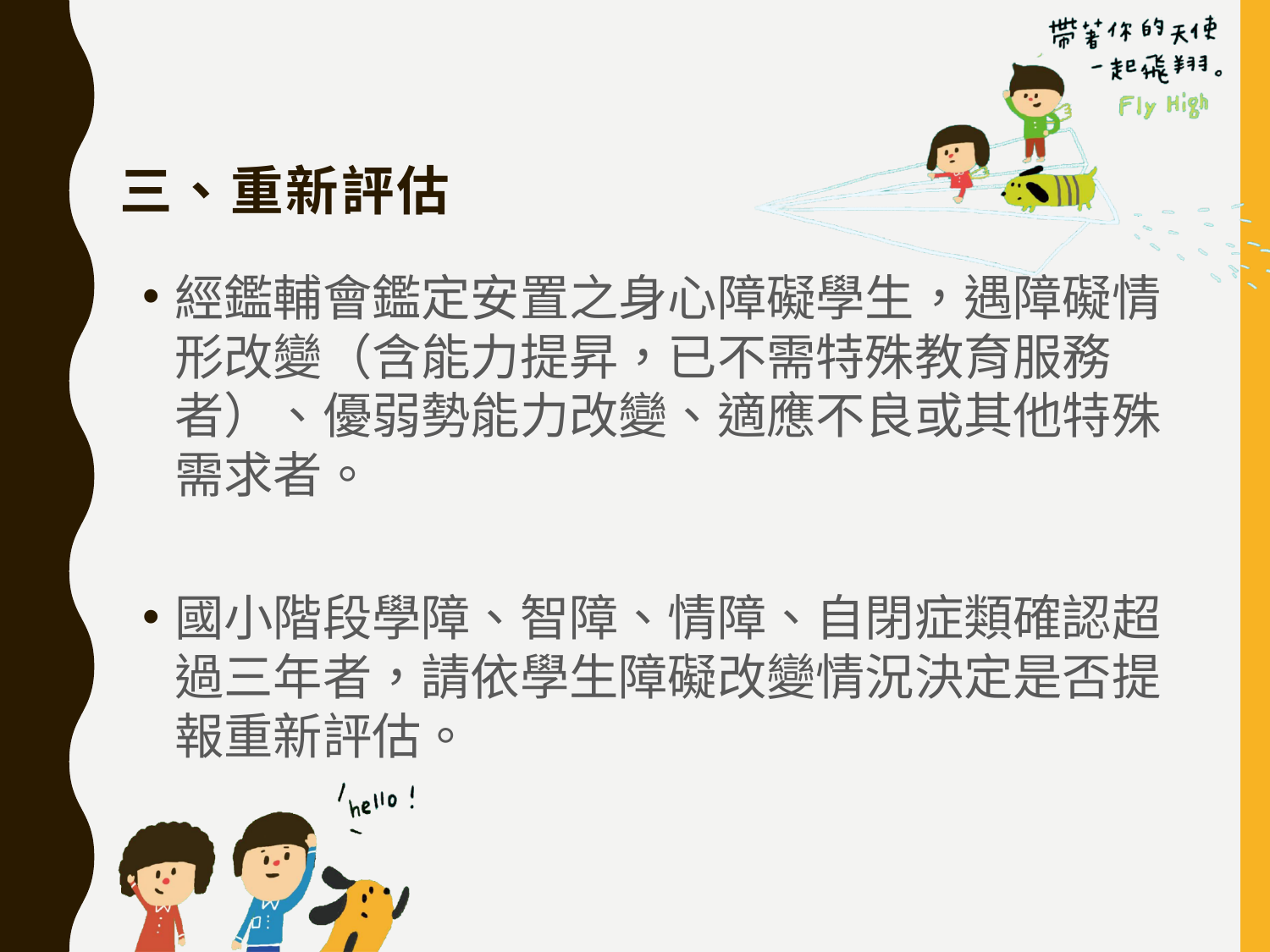

# 三、重新評估
經鑑輔會鑑定安置之身心障礙學生，遇障礙情形改變（含能力提昇，已不需特殊教育服務者）、優弱勢能力改變、適應不良或其他特殊需求者。

國小階段學障、智障、情障、自閉症類確認超過三年者，請依學生障礙改變情況決定是否提報重新評估。